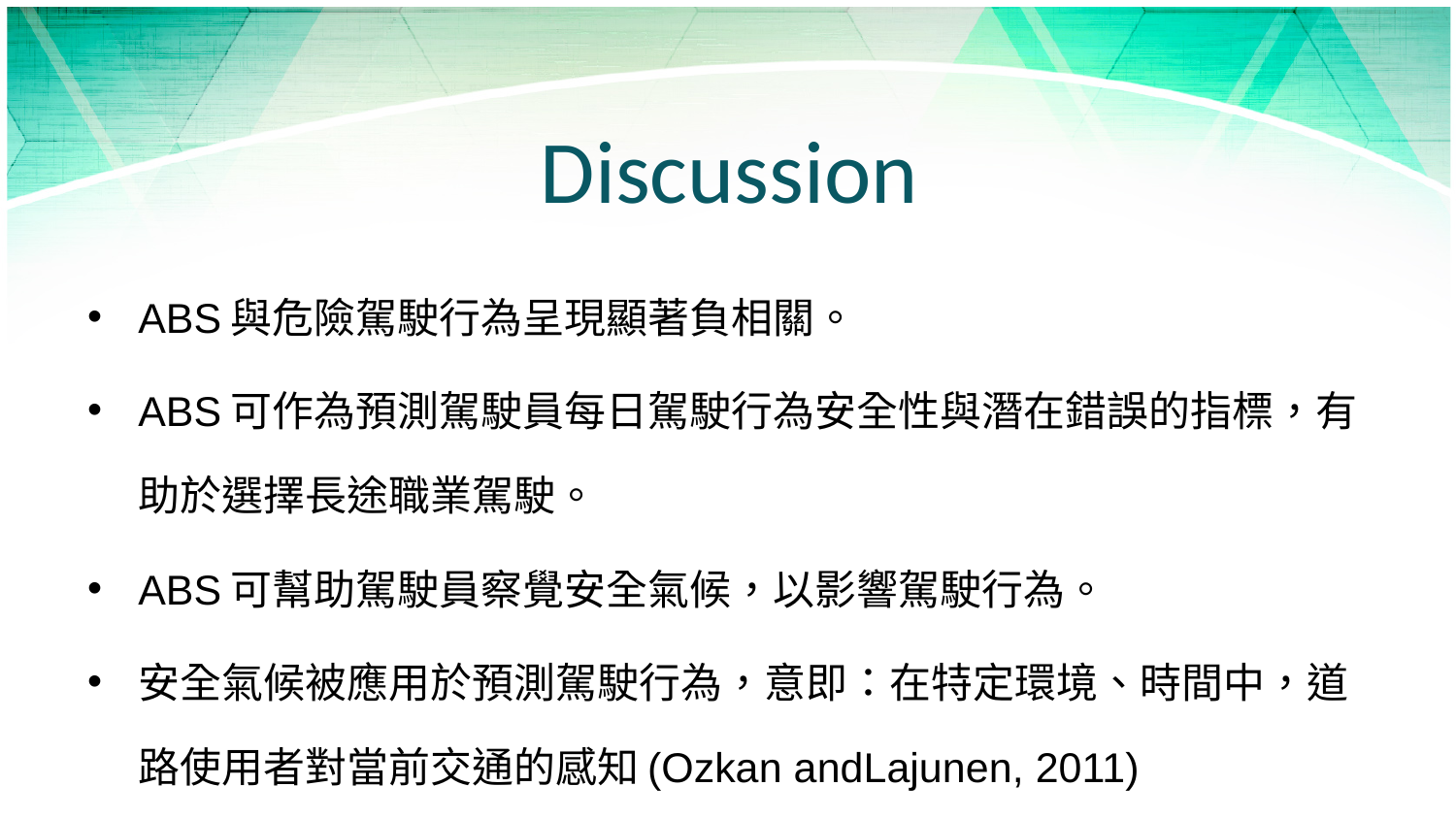

# Discussion
ABS與危險駕駛行為呈現顯著負相關。
ABS可作為預測駕駛員每日駕駛行為安全性與潛在錯誤的指標，有助於選擇長途職業駕駛。
ABS可幫助駕駛員察覺安全氣候，以影響駕駛行為。
安全氣候被應用於預測駕駛行為，意即：在特定環境、時間中，道路使用者對當前交通的感知(Ozkan andLajunen, 2011)